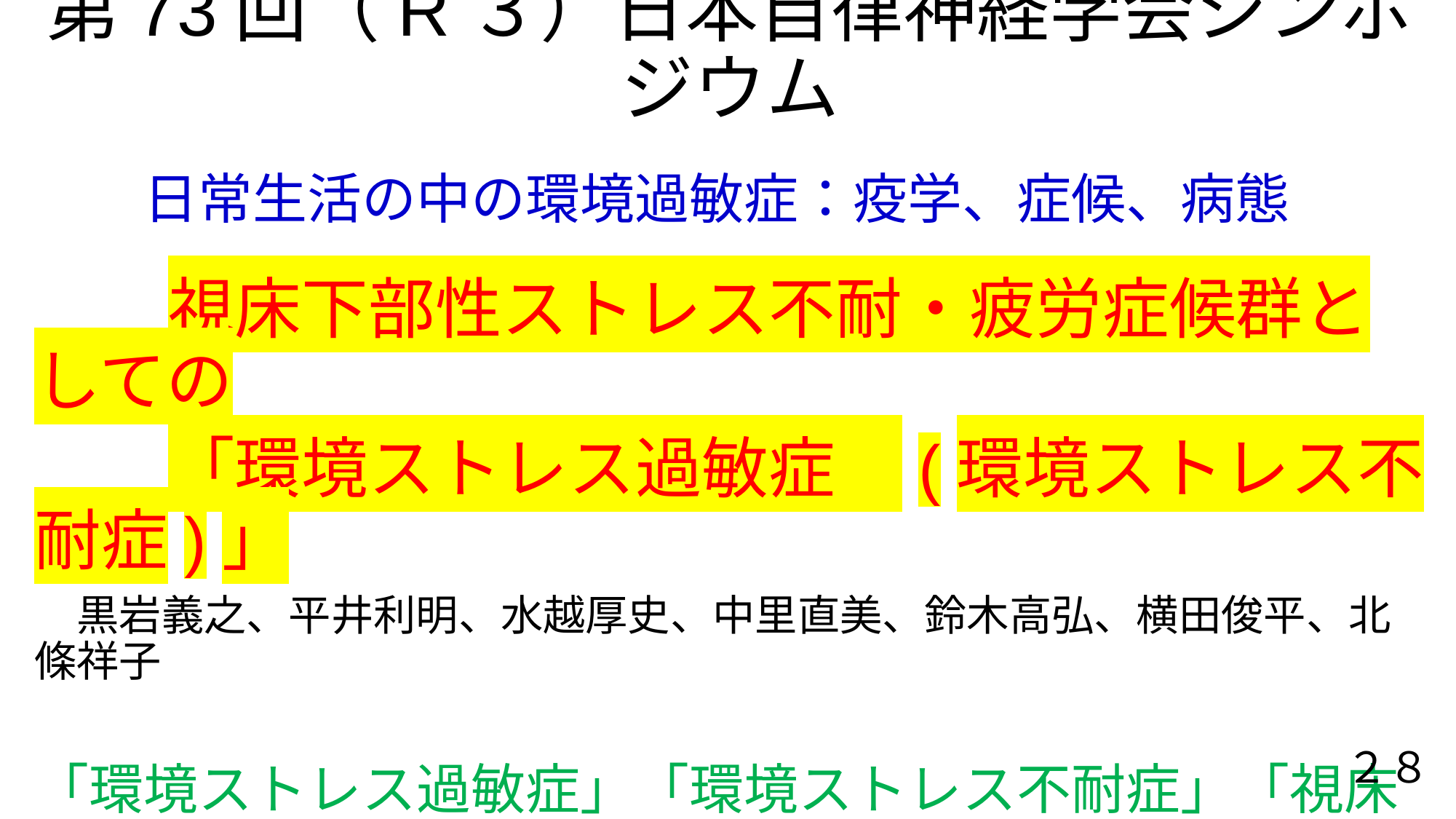

# 第73回（R３）日本自律神経学会シンポジウム
　　日常生活の中の環境過敏症：疫学、症候、病態

　　視床下部性ストレス不耐・疲労症候群としての
　　「環境ストレス過敏症　(環境ストレス不耐症)」
　黒岩義之、平井利明、水越厚史、中里直美、鈴木高弘、横田俊平、北條祥子

「環境ストレス過敏症」「環境ストレス不耐症」「視床下部性ストレス不耐・疲労症候群」「脳脊髄液漏出症」「筋痛性脳脊髄炎／慢性疲労症候群」　　(自律神経　59巻１号　2022年)

２８